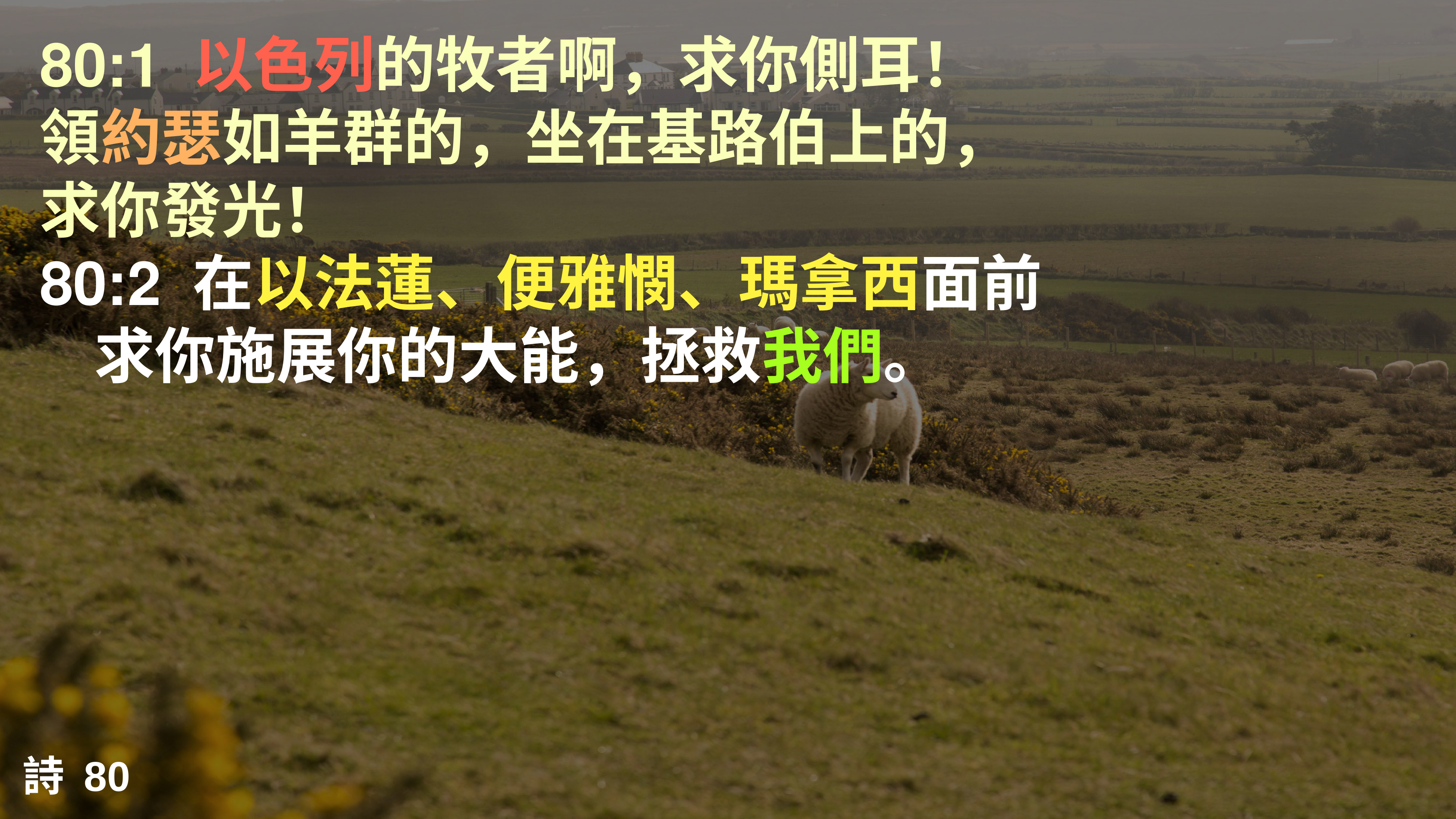

80:1 以色列的牧者啊，求你側耳！
領約瑟如羊群的，坐在基路伯上的，
求你發光！
80:2 在以法蓮、便雅憫、瑪拿西面前
	求你施展你的大能，拯救我們。
詩 80